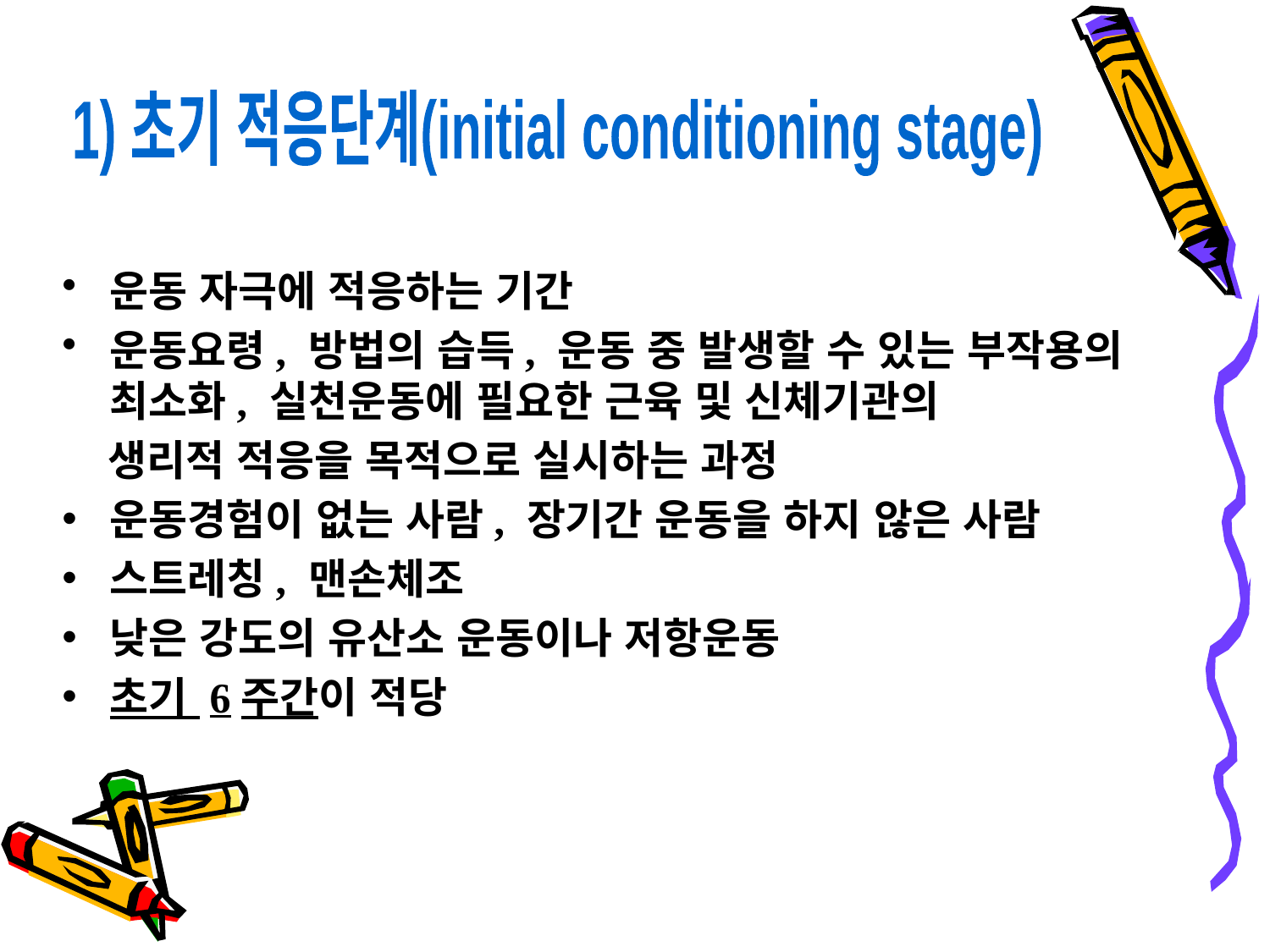

1) 초기 적응단계(initial conditioning stage)
운동 자극에 적응하는 기간
운동요령, 방법의 습득, 운동 중 발생할 수 있는 부작용의 최소화, 실천운동에 필요한 근육 및 신체기관의
   생리적 적응을 목적으로 실시하는 과정
운동경험이 없는 사람, 장기간 운동을 하지 않은 사람
스트레칭, 맨손체조
낮은 강도의 유산소 운동이나 저항운동
초기 6주간이 적당